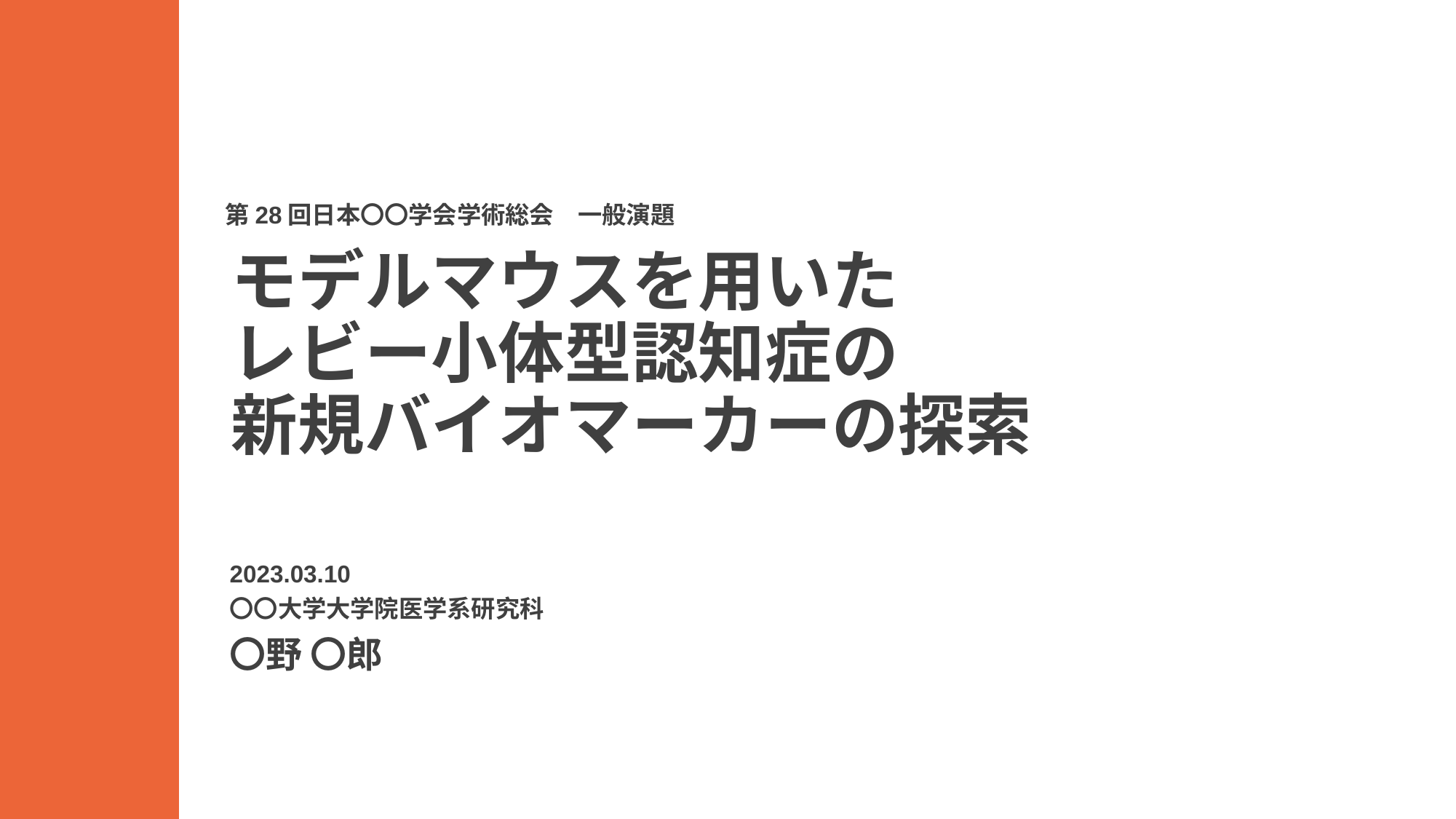

第28回日本〇〇学会学術総会　一般演題
モデルマウスを用いた
レビー小体型認知症の
新規バイオマーカーの探索
2023.03.10
〇〇大学大学院医学系研究科
〇野 〇郎